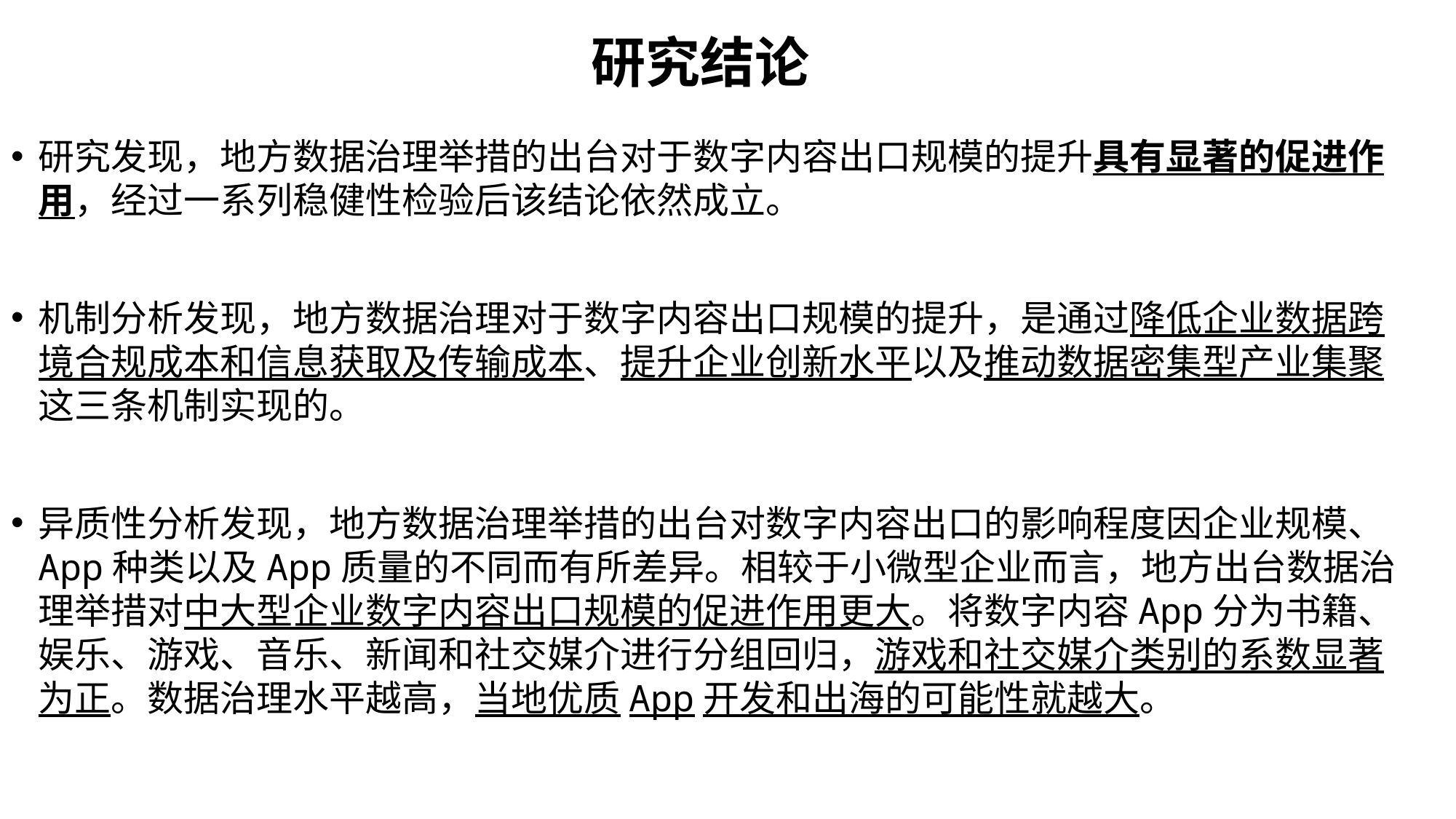

# 研究结论
研究发现，地方数据治理举措的出台对于数字内容出口规模的提升具有显著的促进作用，经过一系列稳健性检验后该结论依然成立。

机制分析发现，地方数据治理对于数字内容出口规模的提升，是通过降低企业数据跨境合规成本和信息获取及传输成本、提升企业创新水平以及推动数据密集型产业集聚这三条机制实现的。

异质性分析发现，地方数据治理举措的出台对数字内容出口的影响程度因企业规模、App种类以及App质量的不同而有所差异。相较于小微型企业而言，地方出台数据治理举措对中大型企业数字内容出口规模的促进作用更大。将数字内容App分为书籍、娱乐、游戏、音乐、新闻和社交媒介进行分组回归，游戏和社交媒介类别的系数显著为正。数据治理水平越高，当地优质App开发和出海的可能性就越大。